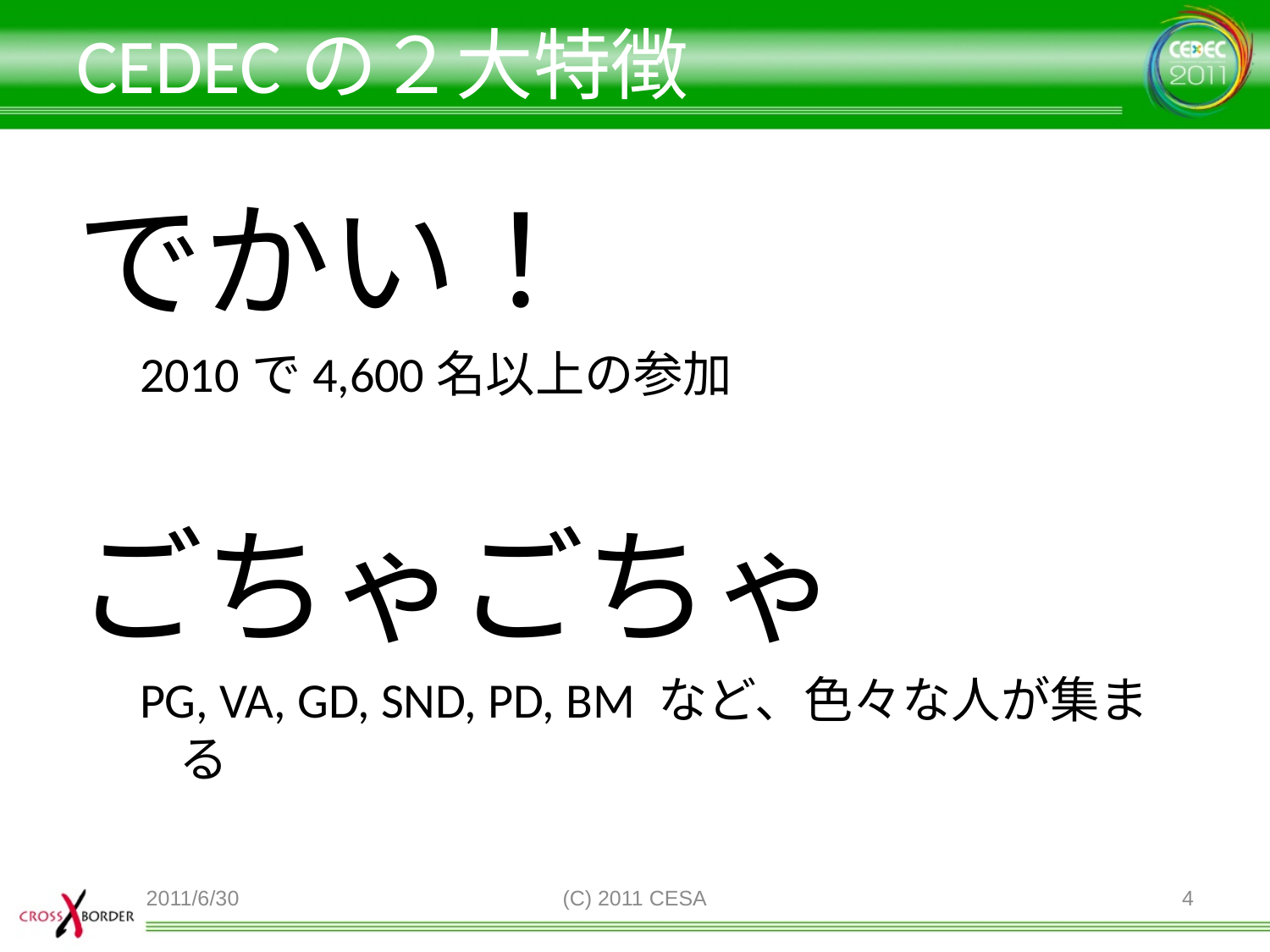

# CEDECの２大特徴
でかい！
2010で4,600名以上の参加

ごちゃごちゃ
PG, VA, GD, SND, PD, BM など、色々な人が集まる

2011/6/30
(C) 2011 CESA
4